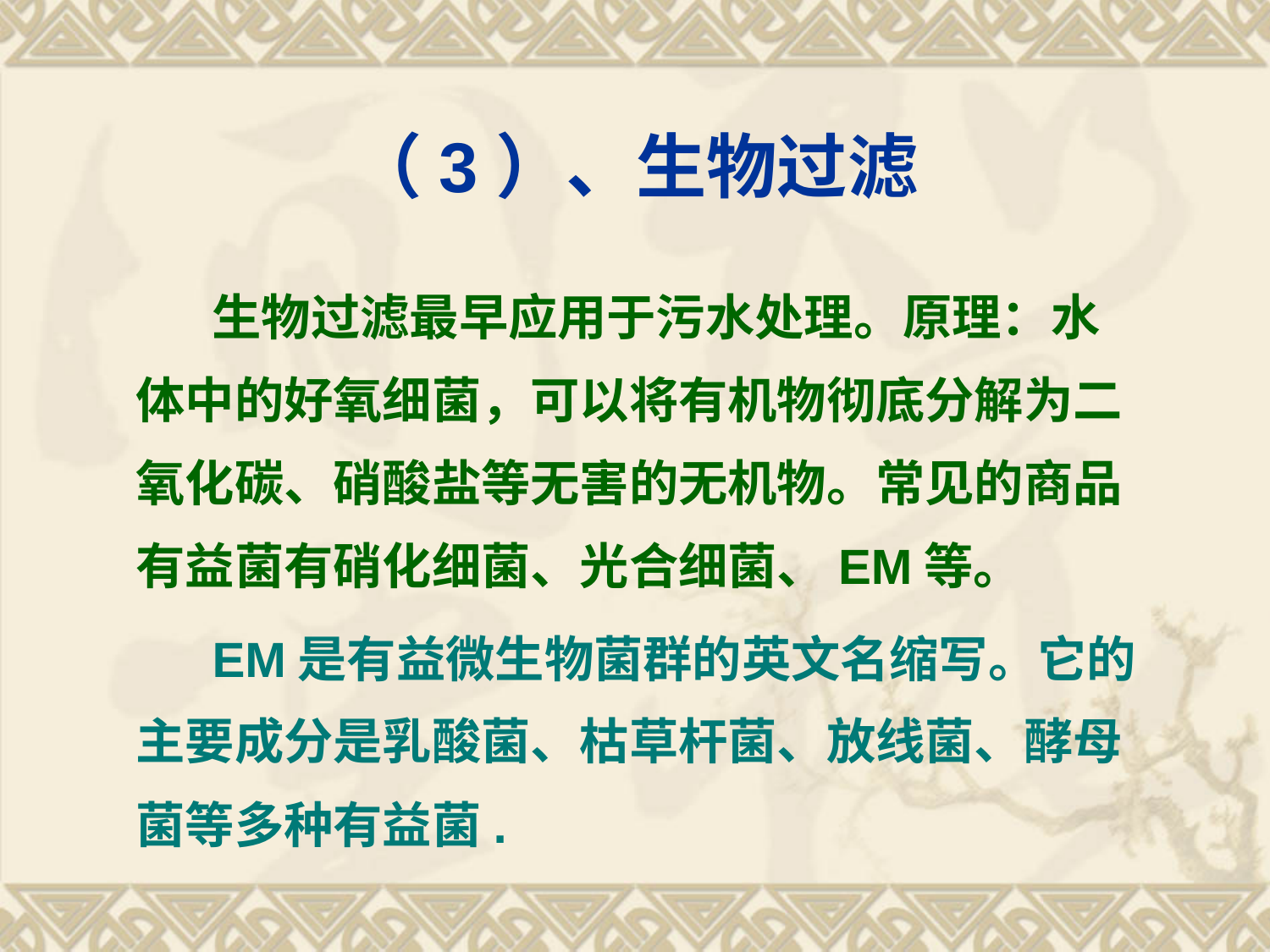

# （3）、生物过滤
          生物过滤最早应用于污水处理。原理：水体中的好氧细菌，可以将有机物彻底分解为二氧化碳、硝酸盐等无害的无机物。常见的商品有益菌有硝化细菌、光合细菌、EM等。
         EM是有益微生物菌群的英文名缩写。它的主要成分是乳酸菌、枯草杆菌、放线菌、酵母菌等多种有益菌.